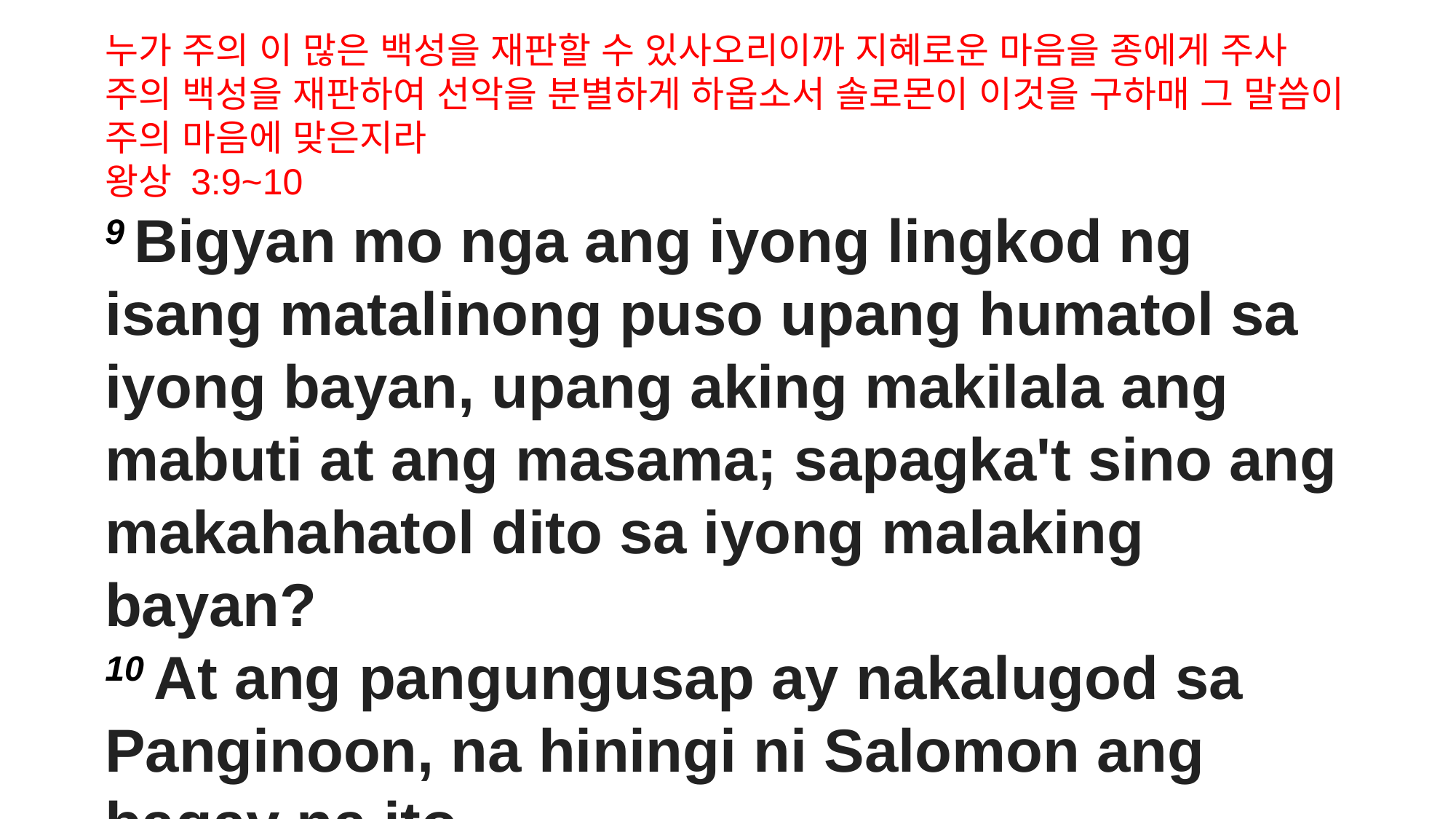

누가 주의 이 많은 백성을 재판할 수 있사오리이까 지혜로운 마음을 종에게 주사 주의 백성을 재판하여 선악을 분별하게 하옵소서 솔로몬이 이것을 구하매 그 말씀이 주의 마음에 맞은지라
왕상 3:9~10
9 Bigyan mo nga ang iyong lingkod ng isang matalinong puso upang humatol sa iyong bayan, upang aking makilala ang mabuti at ang masama; sapagka't sino ang makahahatol dito sa iyong malaking bayan?
10 At ang pangungusap ay nakalugod sa Panginoon, na hiningi ni Salomon ang bagay na ito.